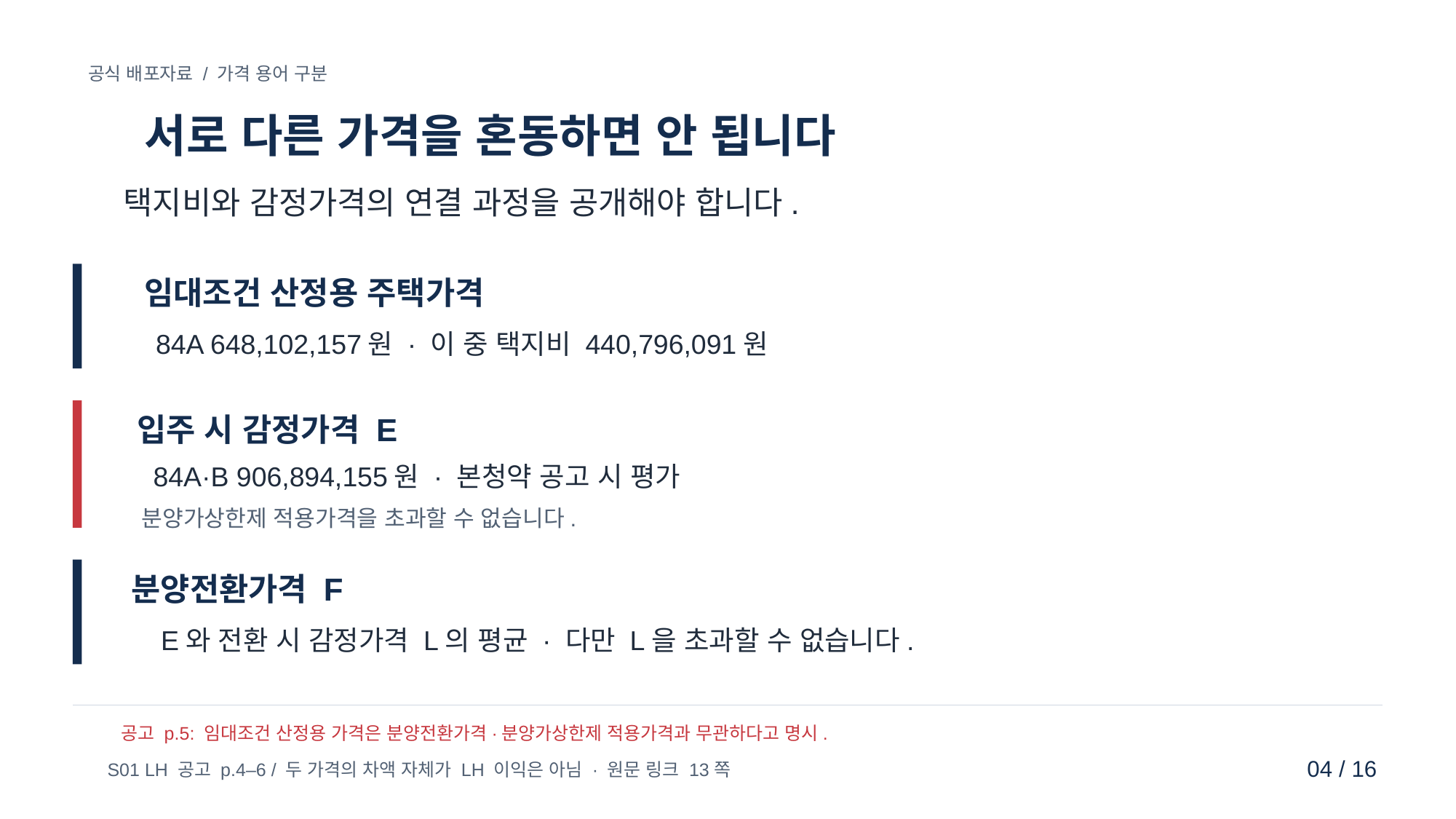

공식 배포자료 / 가격 용어 구분
서로 다른 가격을 혼동하면 안 됩니다
택지비와 감정가격의 연결 과정을 공개해야 합니다.

임대조건 산정용 주택가격
84A 648,102,157원 · 이 중 택지비 440,796,091원

입주 시 감정가격 E
84A·B 906,894,155원 · 본청약 공고 시 평가
분양가상한제 적용가격을 초과할 수 없습니다.

분양전환가격 F
E와 전환 시 감정가격 L의 평균 · 다만 L을 초과할 수 없습니다.

공고 p.5: 임대조건 산정용 가격은 분양전환가격·분양가상한제 적용가격과 무관하다고 명시.
04 / 16
S01 LH 공고 p.4–6 / 두 가격의 차액 자체가 LH 이익은 아님 · 원문 링크 13쪽